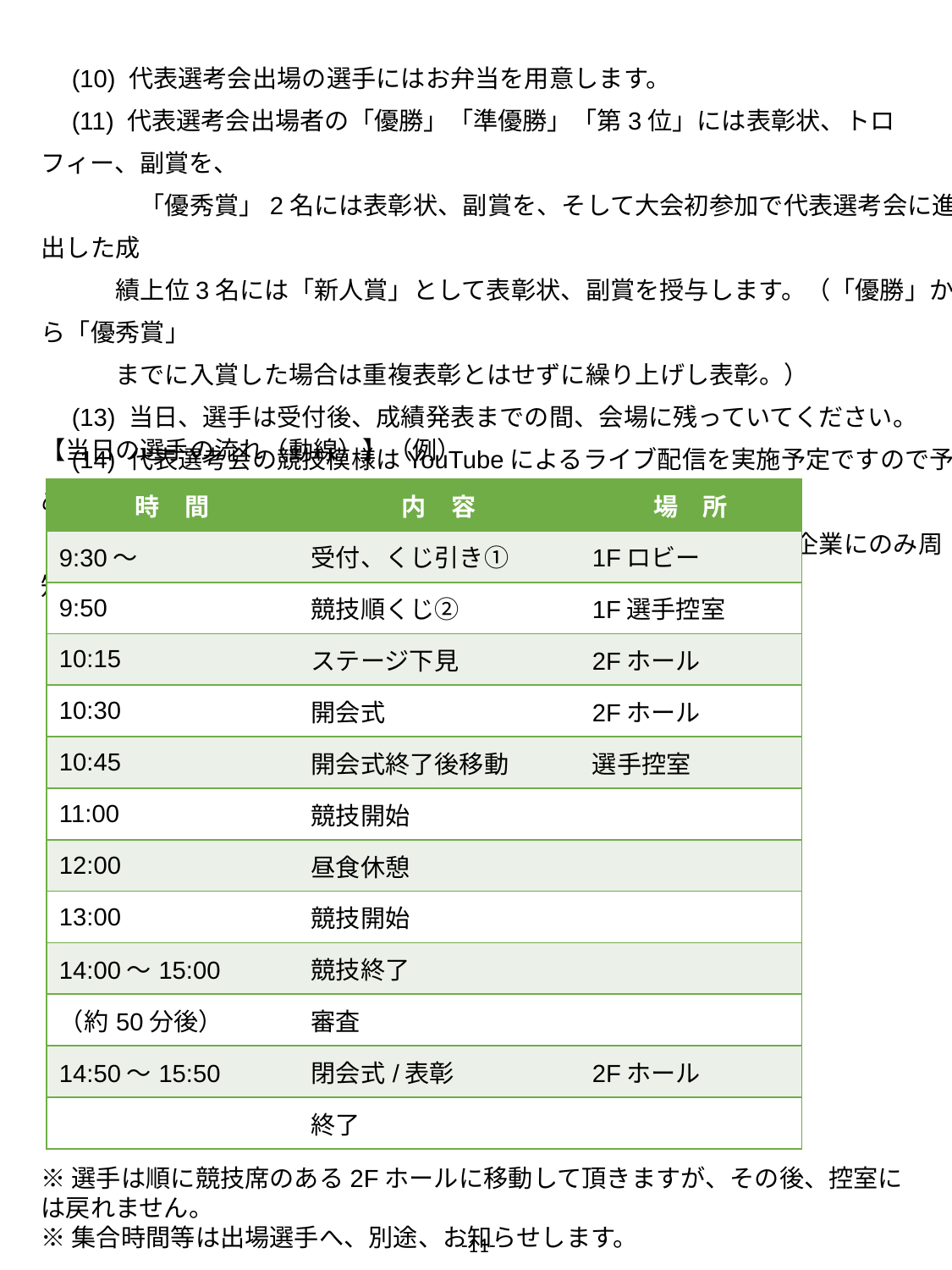

(10) 代表選考会出場の選手にはお弁当を用意します。
　(11) 代表選考会出場者の「優勝」「準優勝」「第3位」には表彰状、トロフィー、副賞を、
　　　　「優秀賞」2名には表彰状、副賞を、そして大会初参加で代表選考会に進出した成
　　　績上位3名には「新人賞」として表彰状、副賞を授与します。（「優勝」から「優秀賞」
　　　までに入賞した場合は重複表彰とはせずに繰り上げし表彰。）
　(13) 当日、選手は受付後、成績発表までの間、会場に残っていてください。
　(14) 代表選考会の競技模様はYouTubeによるライブ配信を実施予定ですので予めご
　　　了承ください。なお、視聴可能なURLは参加選手とその所属企業にのみ周知します。
【当日の選手の流れ（動線）】（例）
| 時　間 | 内　容 | 場　所 |
| --- | --- | --- |
| 9:30～ | 受付、くじ引き① | 1Fロビー |
| 9:50 | 競技順くじ② | 1F選手控室 |
| 10:15 | ステージ下見 | 2Fホール |
| 10:30 | 開会式 | 2Fホール |
| 10:45 | 開会式終了後移動 | 選手控室 |
| 11:00 | 競技開始 |  |
| 12:00 | 昼食休憩 |  |
| 13:00 | 競技開始 |  |
| 14:00～15:00 | 競技終了 |  |
| （約50分後） | 審査 |  |
| 14:50～15:50 | 閉会式/表彰 | 2Fホール |
|  | 終了 |  |
※選手は順に競技席のある2Fホールに移動して頂きますが、その後、控室には戻れません。
※集合時間等は出場選手へ、別途、お知らせします。
-11-